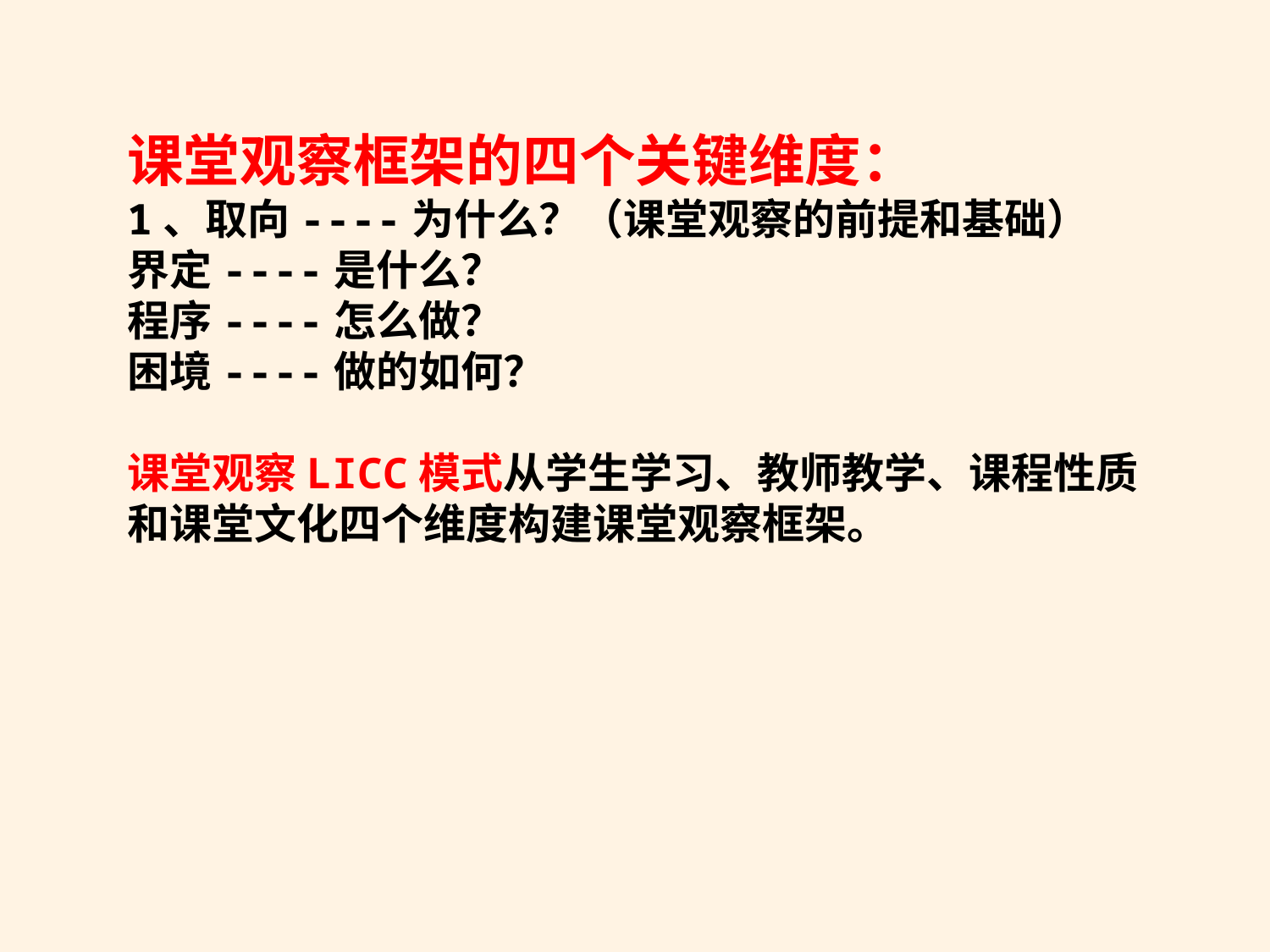

课堂观察框架的四个关键维度：
1、取向----为什么？（课堂观察的前提和基础）
界定----是什么？
程序----怎么做？
困境----做的如何？

课堂观察LICC模式从学生学习、教师教学、课程性质和课堂文化四个维度构建课堂观察框架。